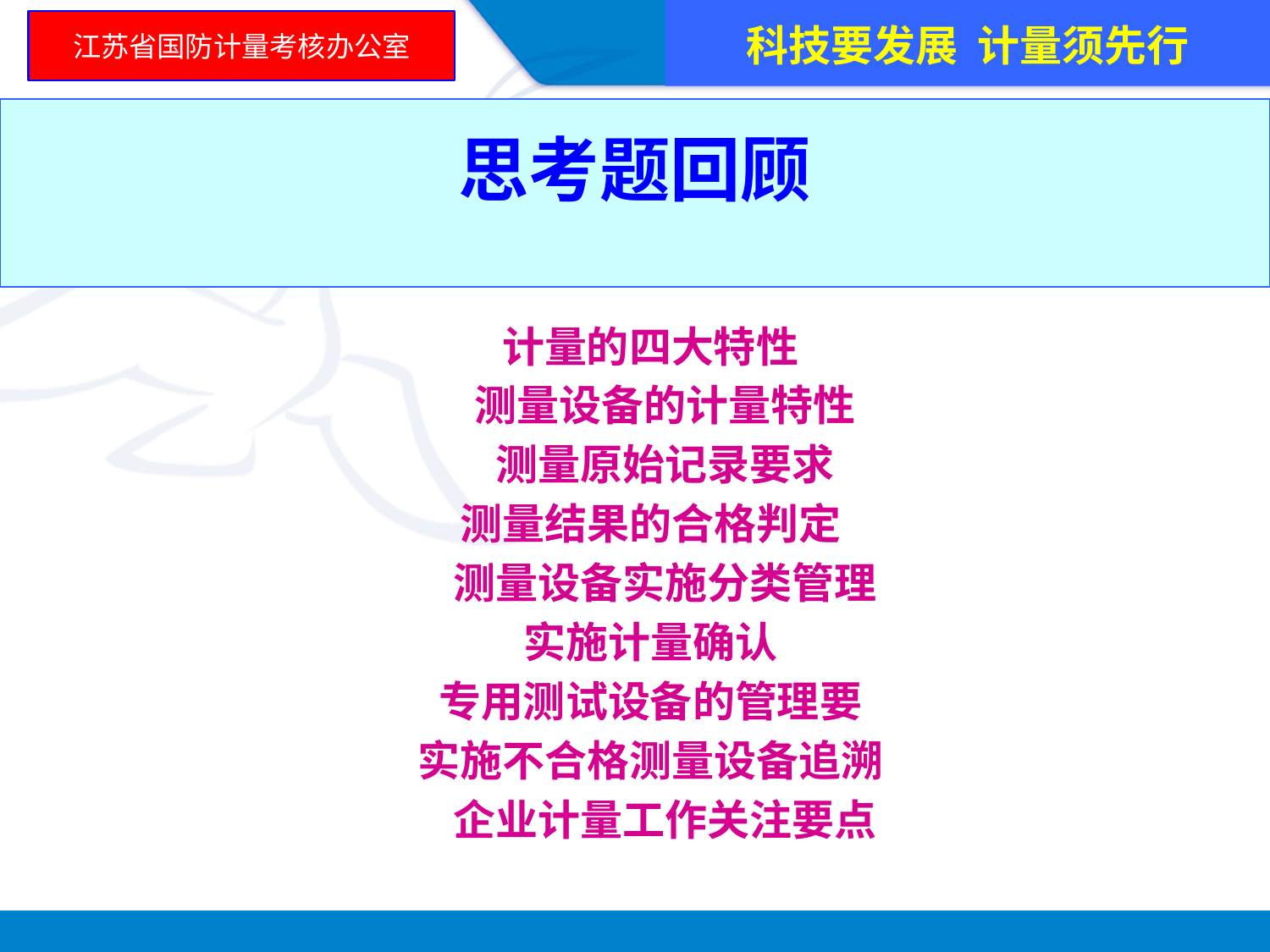

科技要发展  计量须先行
江苏省国防计量考核办公室

思考题回顾
计量的四大特性
  测量设备的计量特性
  测量原始记录要求
测量结果的合格判定
  测量设备实施分类管理
实施计量确认
专用测试设备的管理要
实施不合格测量设备追溯
  企业计量工作关注要点